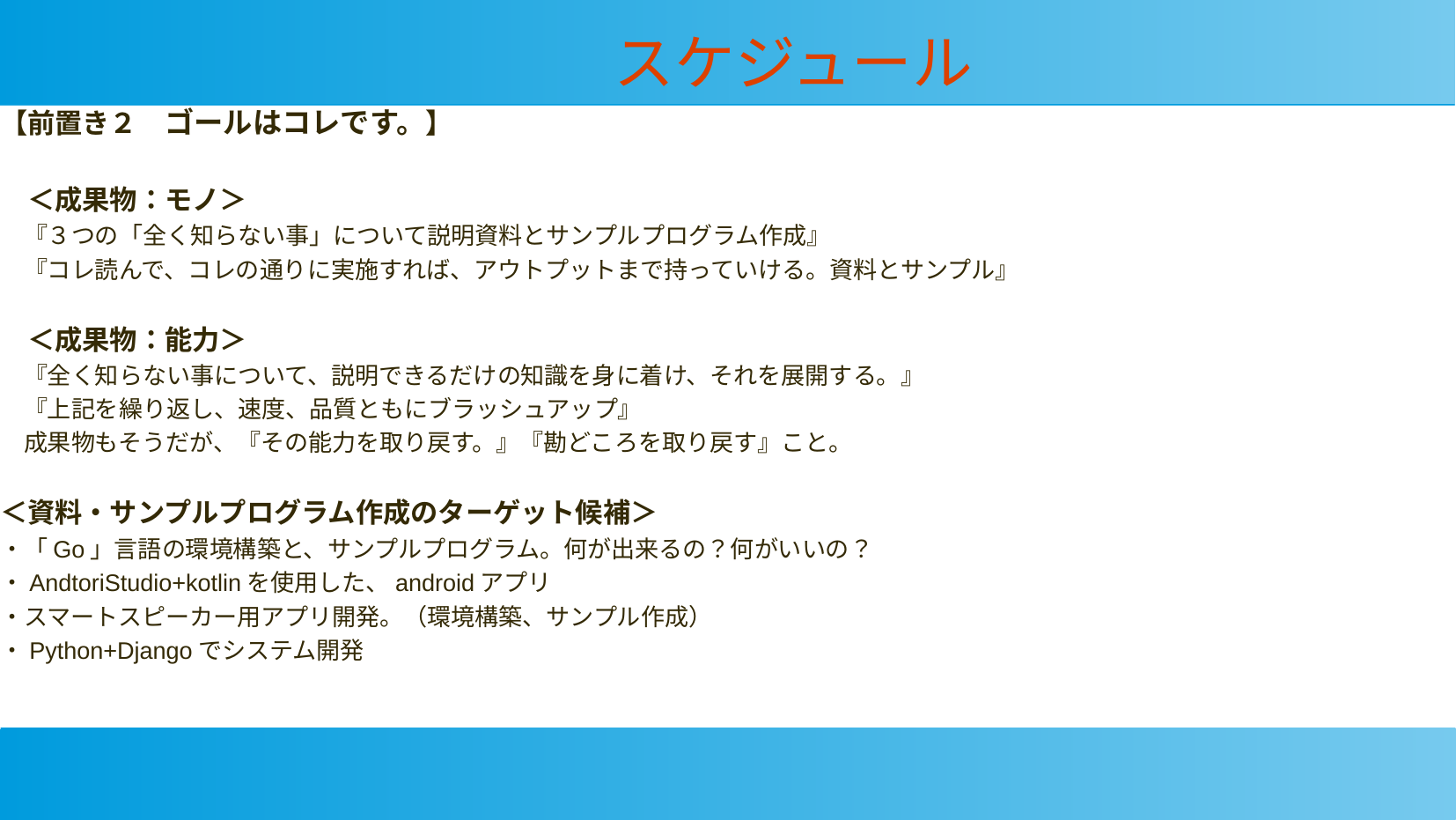

スケジュール
【前置き２　ゴールはコレです。】

　＜成果物：モノ＞
　『３つの「全く知らない事」について説明資料とサンプルプログラム作成』
　『コレ読んで、コレの通りに実施すれば、アウトプットまで持っていける。資料とサンプル』

　＜成果物：能力＞
　『全く知らない事について、説明できるだけの知識を身に着け、それを展開する。』
　『上記を繰り返し、速度、品質ともにブラッシュアップ』
　成果物もそうだが、『その能力を取り戻す。』『勘どころを取り戻す』こと。

＜資料・サンプルプログラム作成のターゲット候補＞
・「Go」言語の環境構築と、サンプルプログラム。何が出来るの？何がいいの？
・AndtoriStudio+kotlinを使用した、androidアプリ
・スマートスピーカー用アプリ開発。（環境構築、サンプル作成）
・Python+Djangoでシステム開発